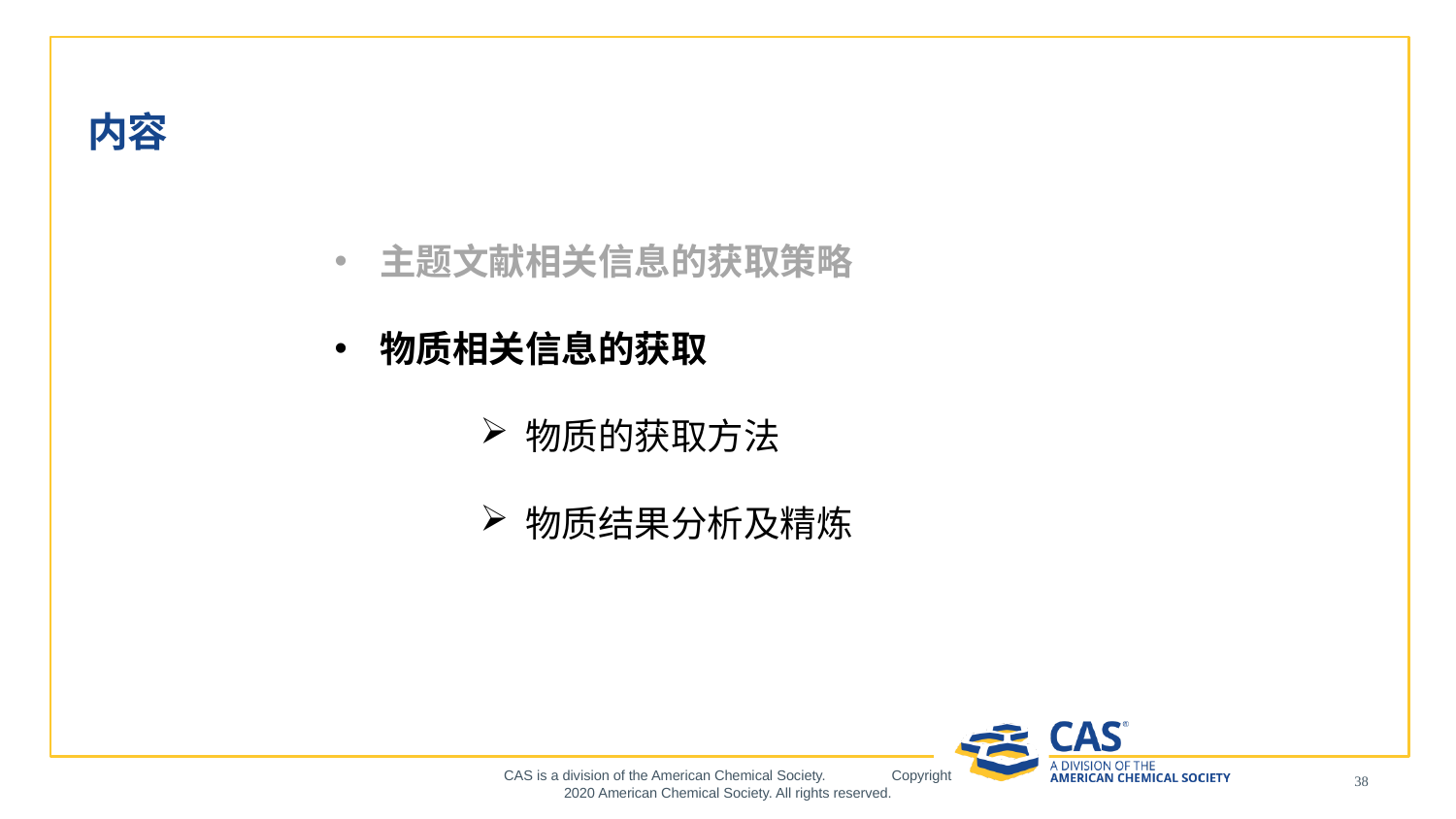

# 内容
主题文献相关信息的获取策略
物质相关信息的获取
物质的获取方法
物质结果分析及精炼
38
CAS is a division of the American Chemical Society.                 Copyright 2020 American Chemical Society. All rights reserved.